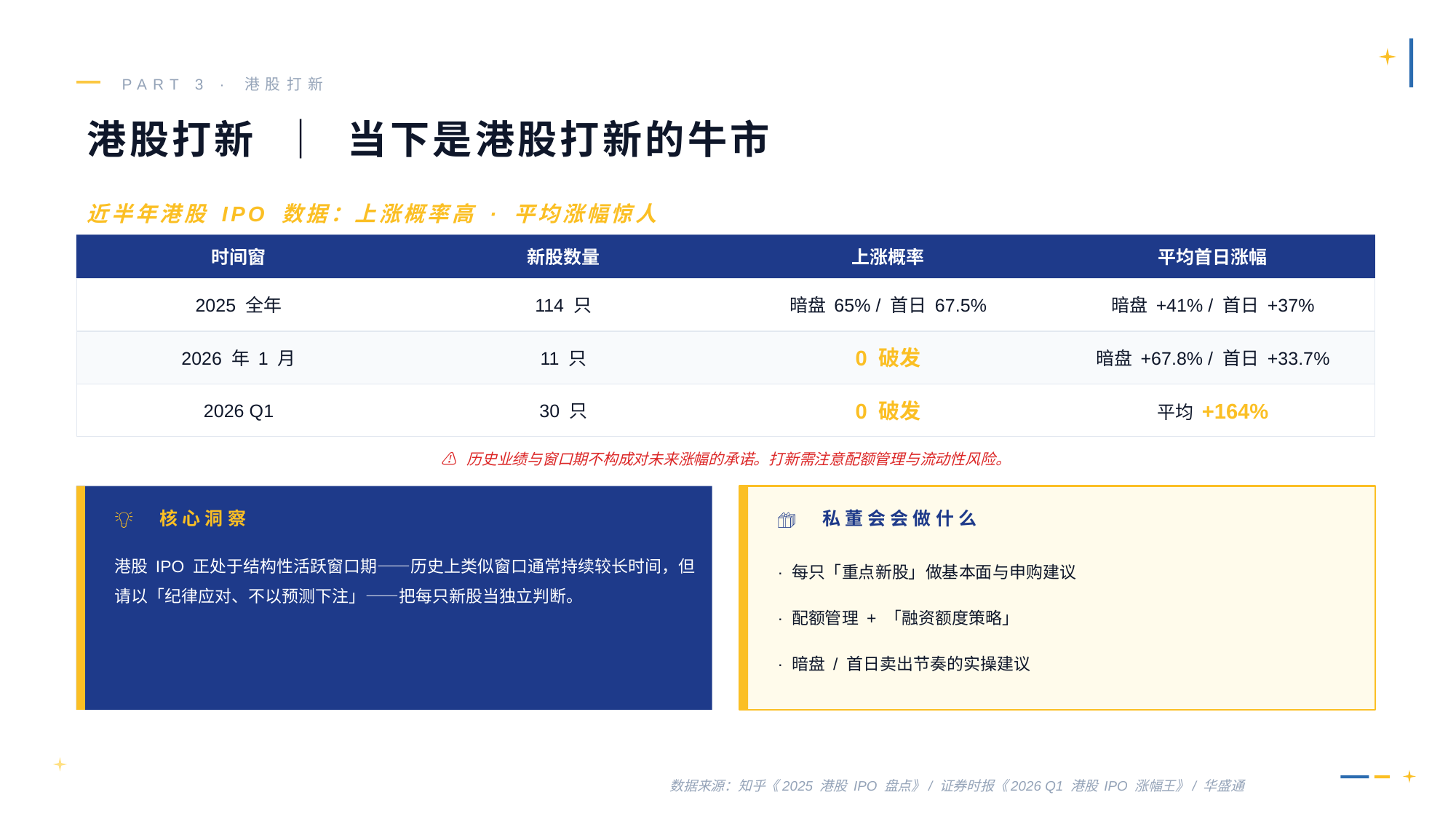

PART 3 · 港股打新

港股打新  ｜  当下是港股打新的牛市
近半年港股 IPO 数据：上涨概率高 · 平均涨幅惊人

时间窗
新股数量
上涨概率
平均首日涨幅

2025 全年
114 只
暗盘 65% / 首日 67.5%
暗盘 +41% / 首日 +37%

2026 年 1 月
11 只
0 破发
暗盘 +67.8% / 首日 +33.7%

2026 Q1
30 只
0 破发
平均 +164%
⚠️  历史业绩与窗口期不构成对未来涨幅的承诺。打新需注意配额管理与流动性风险。

💡  核心洞察
🎁  私董会会做什么
港股 IPO 正处于结构性活跃窗口期——历史上类似窗口通常持续较长时间，但请以「纪律应对、不以预测下注」——把每只新股当独立判断。
· 每只「重点新股」做基本面与申购建议
· 配额管理 + 「融资额度策略」
· 暗盘 / 首日卖出节奏的实操建议

数据来源：知乎《2025 港股 IPO 盘点》/ 证券时报《2026 Q1 港股 IPO 涨幅王》/ 华盛通